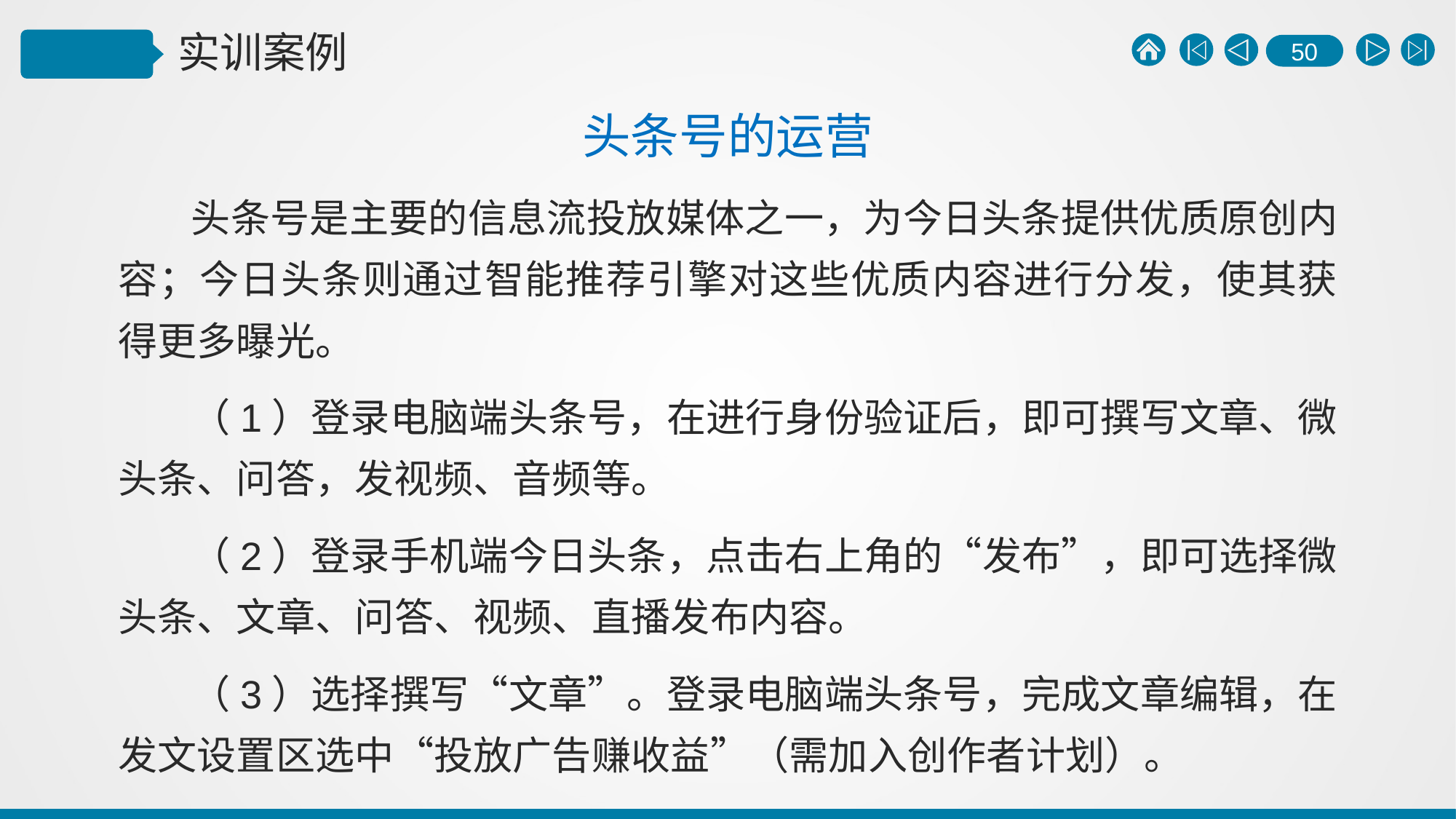

头条号的运营
头条号是主要的信息流投放媒体之一，为今日头条提供优质原创内容；今日头条则通过智能推荐引擎对这些优质内容进行分发，使其获得更多曝光。
（1）登录电脑端头条号，在进行身份验证后，即可撰写文章、微头条、问答，发视频、音频等。
（2）登录手机端今日头条，点击右上角的“发布”，即可选择微头条、文章、问答、视频、直播发布内容。
（3）选择撰写“文章”。登录电脑端头条号，完成文章编辑，在发文设置区选中“投放广告赚收益”（需加入创作者计划）。